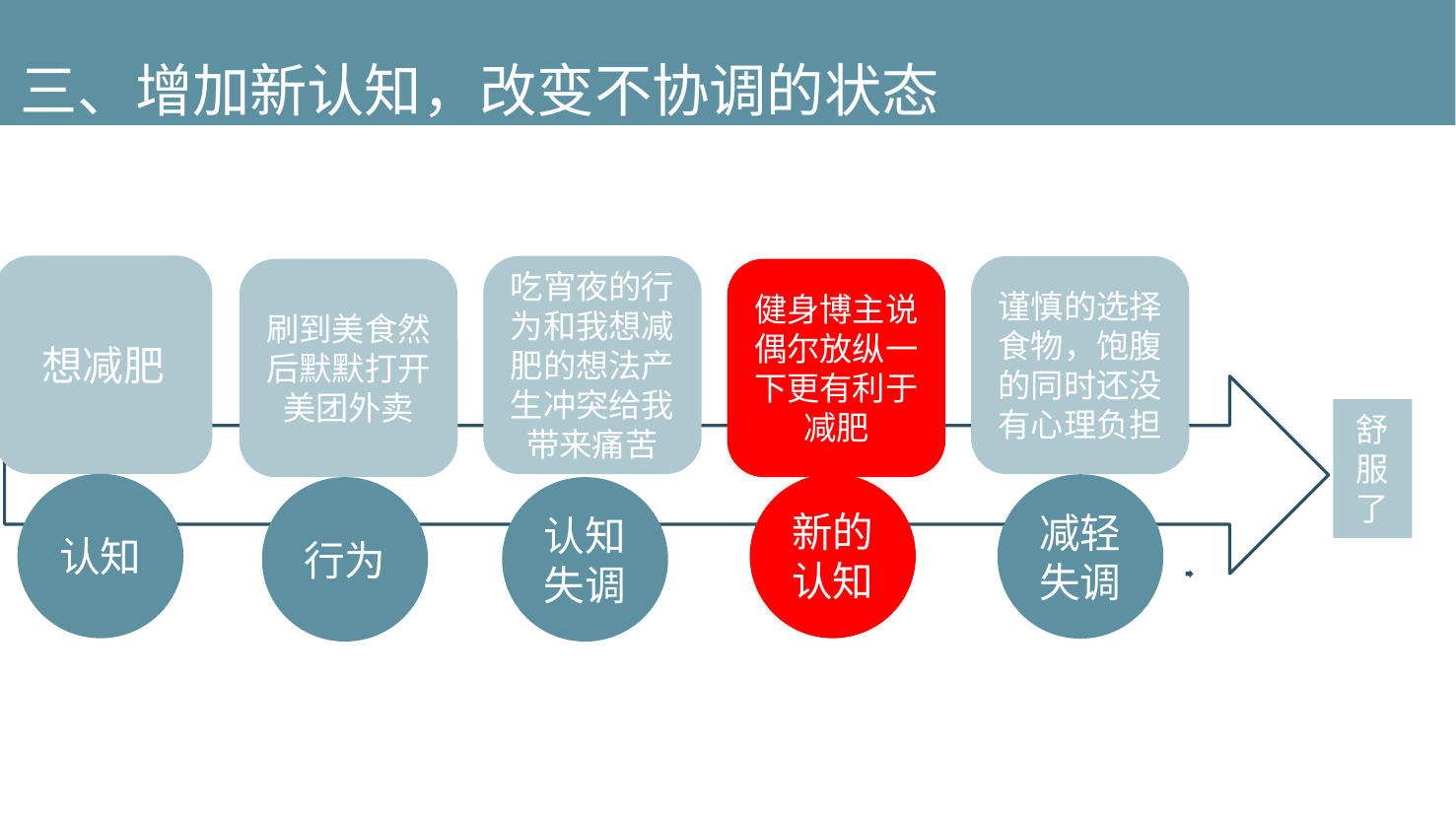

三、增加新认知，改变不协调的状态
想减肥
吃宵夜的行为和我想减肥的想法产生冲突给我带来痛苦
谨慎的选择食物，饱腹的同时还没有心理负担
健身博主说偶尔放纵一下更有利于减肥
刷到美食然后默默打开美团外卖

舒服了
认知
新的认知
减轻失调
行为
认知失调